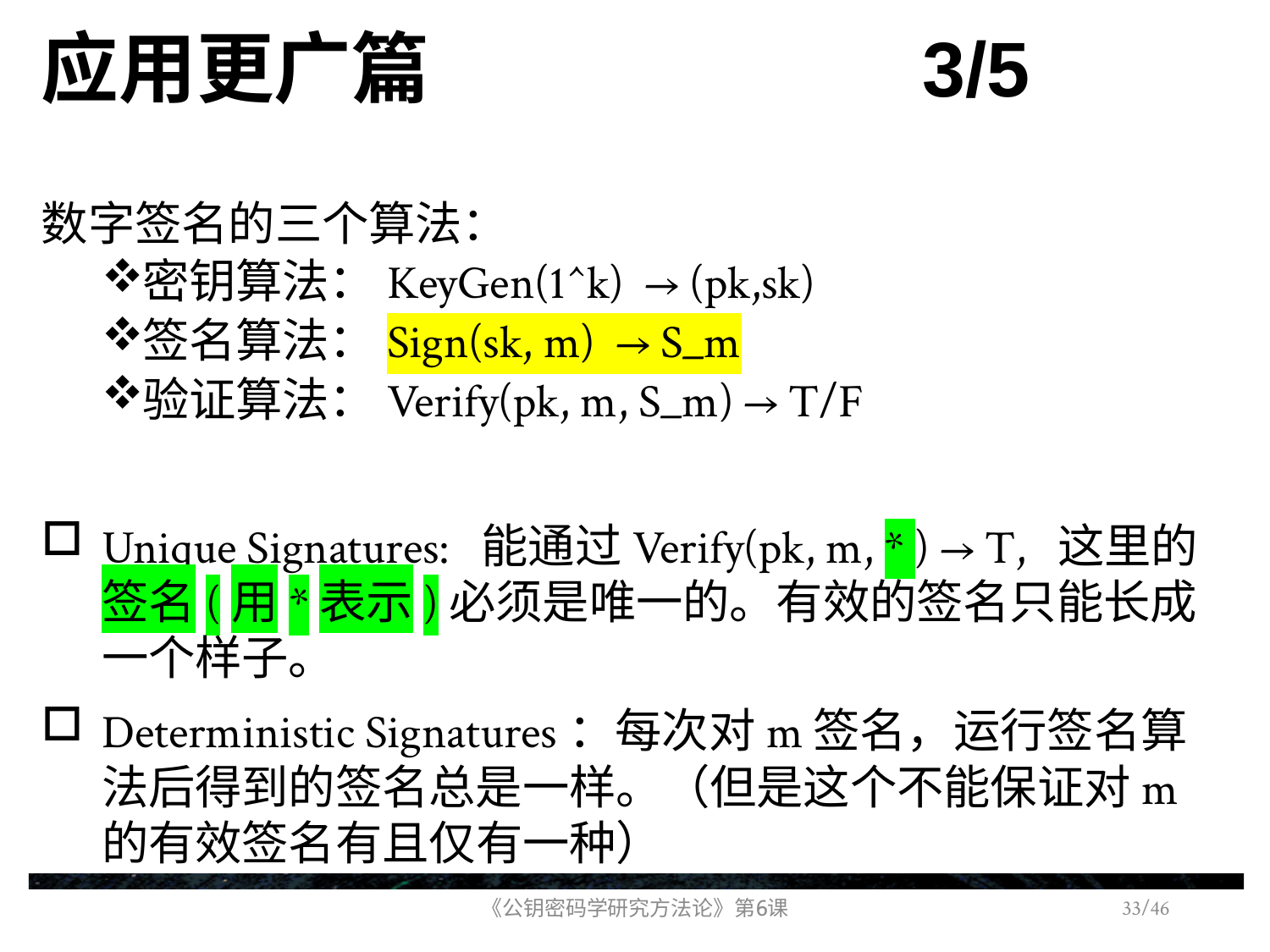

# 应用更广篇                           3/5
数字签名的三个算法：
密钥算法：KeyGen(1^k)  → (pk,sk)
签名算法：Sign(sk, m)  → S_m
验证算法：Verify(pk, m, S_m) → T/F

Unique Signatures:  能通过Verify(pk, m, * ) → T,  这里的签名(用*表示)必须是唯一的。有效的签名只能长成一个样子。
Deterministic Signatures：每次对m签名，运行签名算法后得到的签名总是一样。（但是这个不能保证对m的有效签名有且仅有一种）
《公钥密码学研究方法论》第6课
33/46